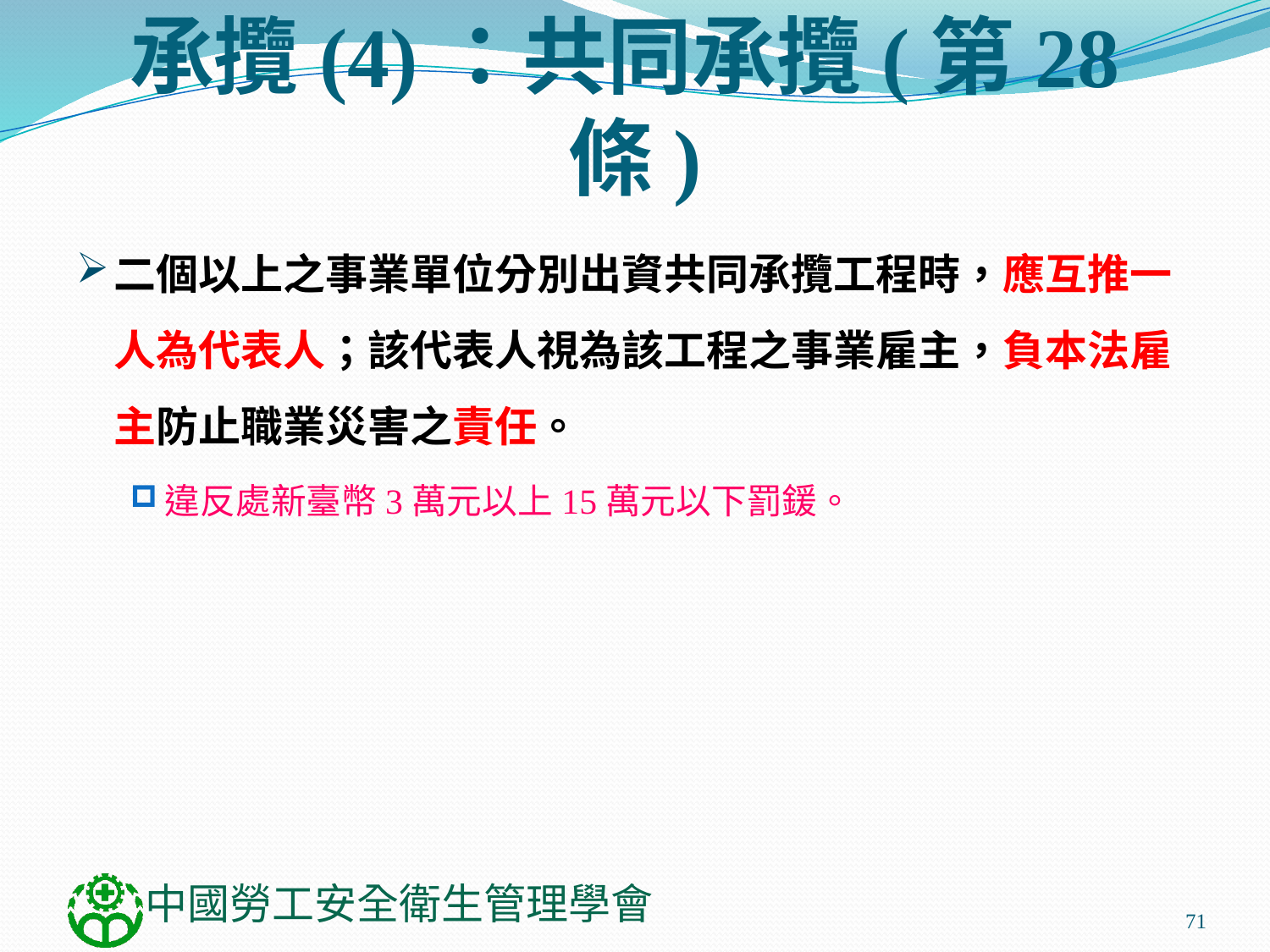

# 承攬(4)：共同承攬(第28條)
二個以上之事業單位分別出資共同承攬工程時，應互推一人為代表人；該代表人視為該工程之事業雇主，負本法雇主防止職業災害之責任。
違反處新臺幣3萬元以上15萬元以下罰鍰。

71